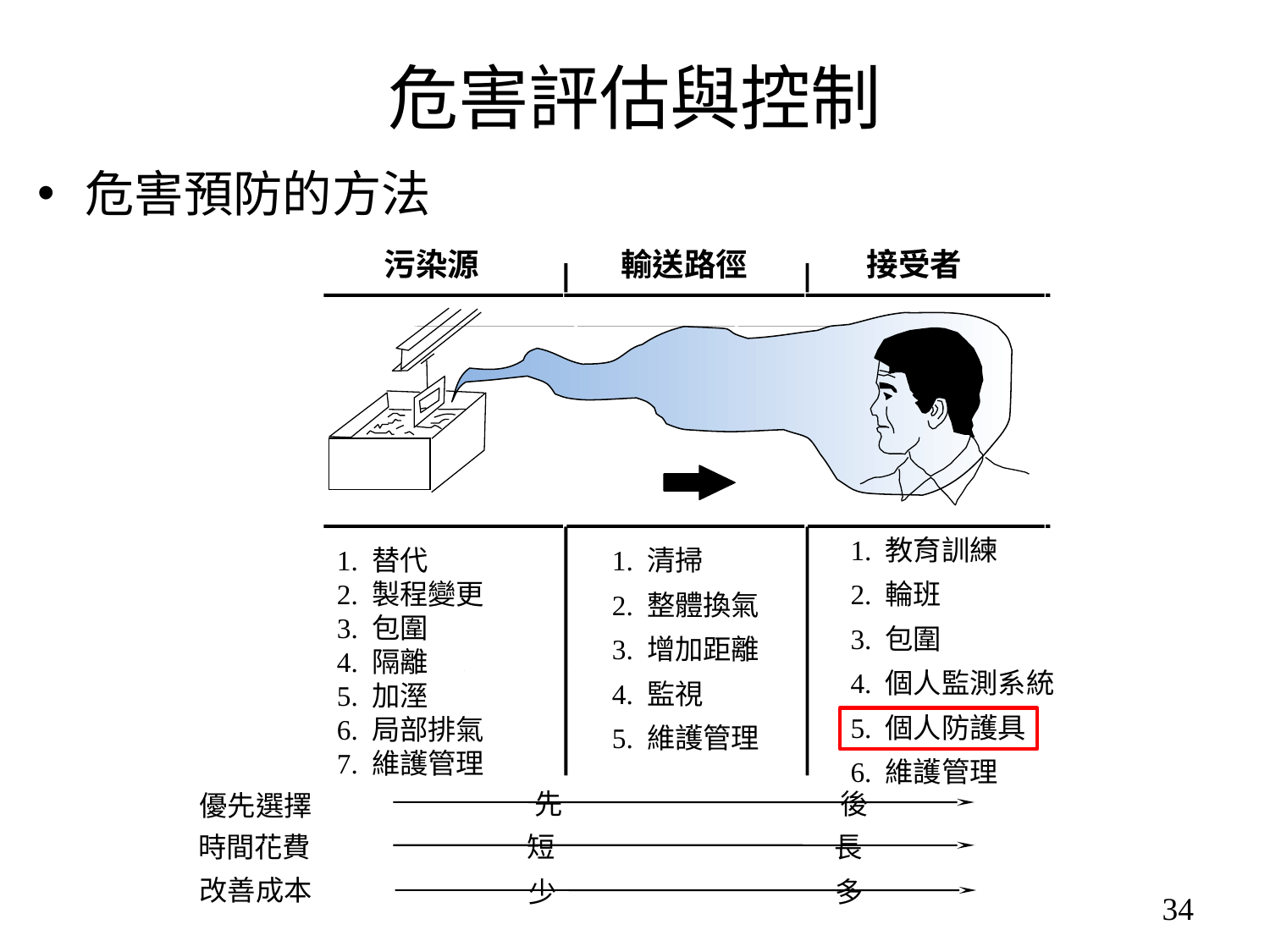

# 危害評估與控制
危害預防的方法
污染源
輸送路徑
接受者

1. 教育訓練
2. 輪班
3. 包圍
4. 個人監測系統
5. 個人防護具
6. 維護管理

1. 清掃
2. 整體換氣
3. 增加距離
4. 監視
5. 維護管理

先                                            後
優先選擇

短                                            長
時間花費

少                                            多
改善成本

1. 替代
2. 製程變更
3. 包圍
4. 隔離
5. 加溼
6. 局部排氣
7. 維護管理

34